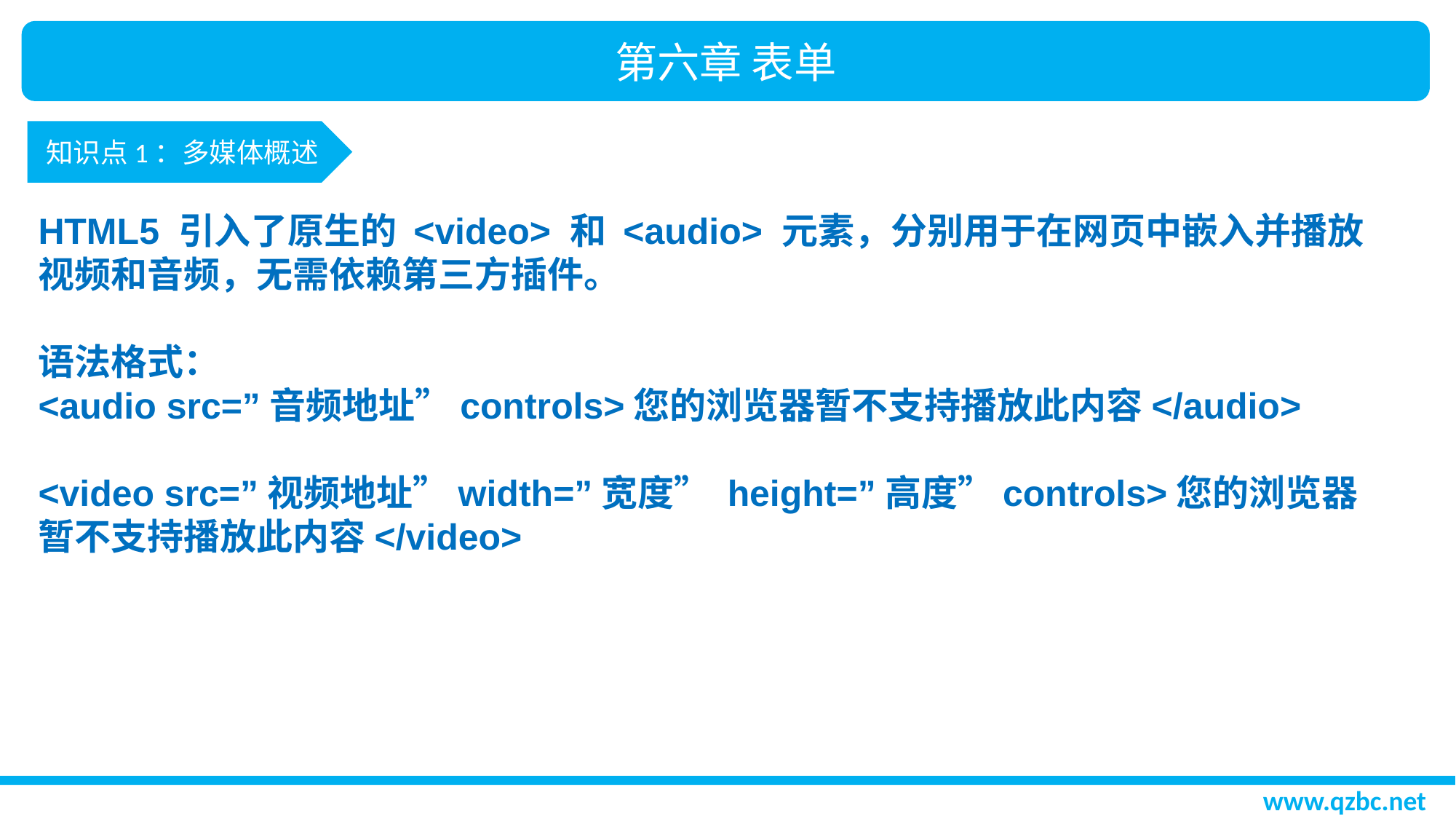

第六章 表单
知识点1：多媒体概述
HTML5 引入了原生的 <video> 和 <audio> 元素，分别用于在网页中嵌入并播放视频和音频，无需依赖第三方插件。

语法格式：
<audio src=”音频地址”controls>您的浏览器暂不支持播放此内容</audio>

<video src=”视频地址”width=”宽度” height=”高度”controls>您的浏览器暂不支持播放此内容</video>

www.qzbc.net